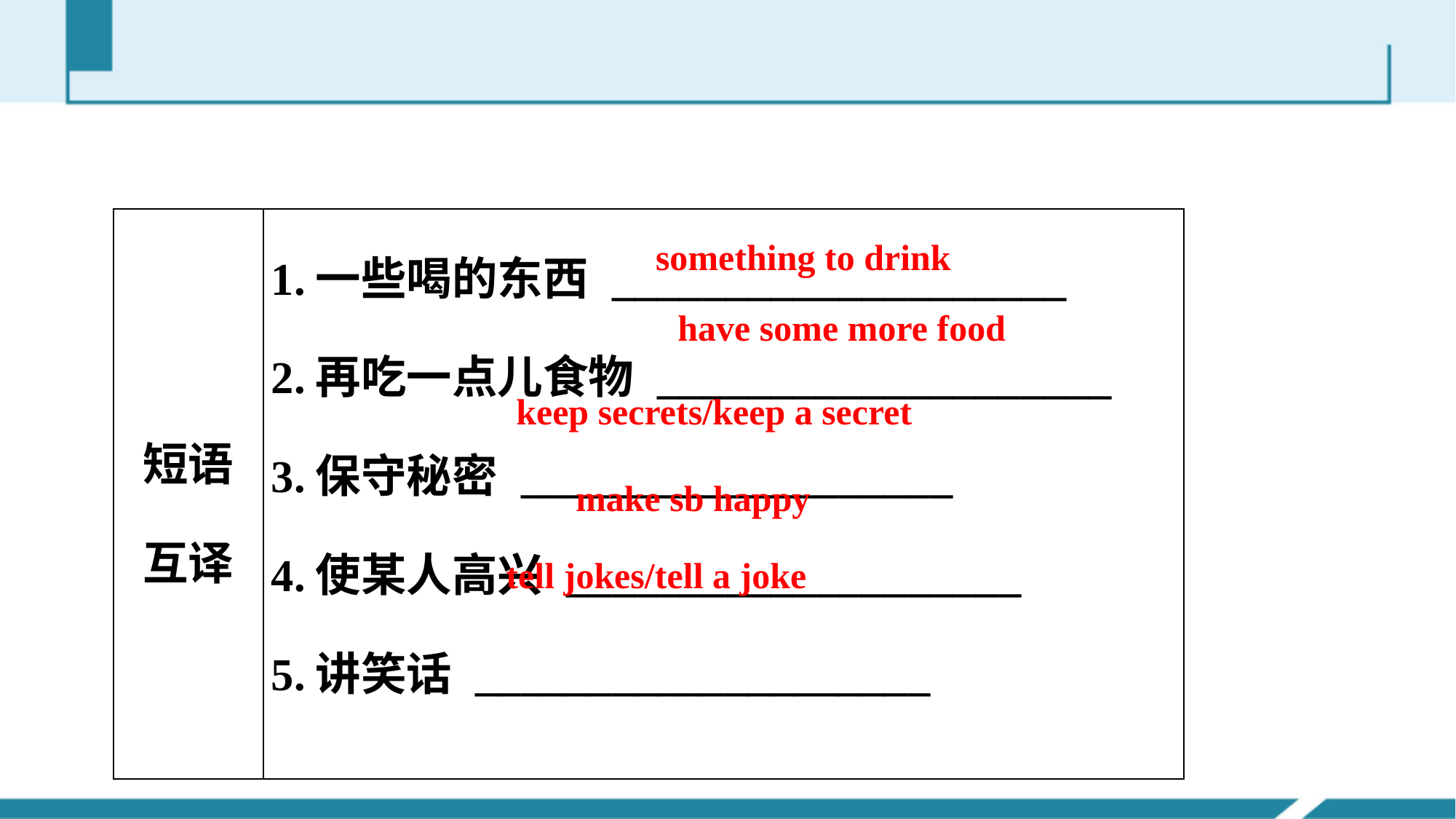

| 短语互译 | 1.一些喝的东西 \_\_\_\_\_\_\_\_\_\_\_\_\_\_\_\_\_\_\_\_ 2.再吃一点儿食物 \_\_\_\_\_\_\_\_\_\_\_\_\_\_\_\_\_\_\_\_ 3.保守秘密 \_\_\_\_\_\_\_\_\_\_\_\_\_\_\_\_\_\_\_ 4.使某人高兴 \_\_\_\_\_\_\_\_\_\_\_\_\_\_\_\_\_\_\_\_ 5.讲笑话 \_\_\_\_\_\_\_\_\_\_\_\_\_\_\_\_\_\_\_\_ |
| --- | --- |
something to drink
have some more food
keep secrets/keep a secret
make sb happy
tell jokes/tell a joke